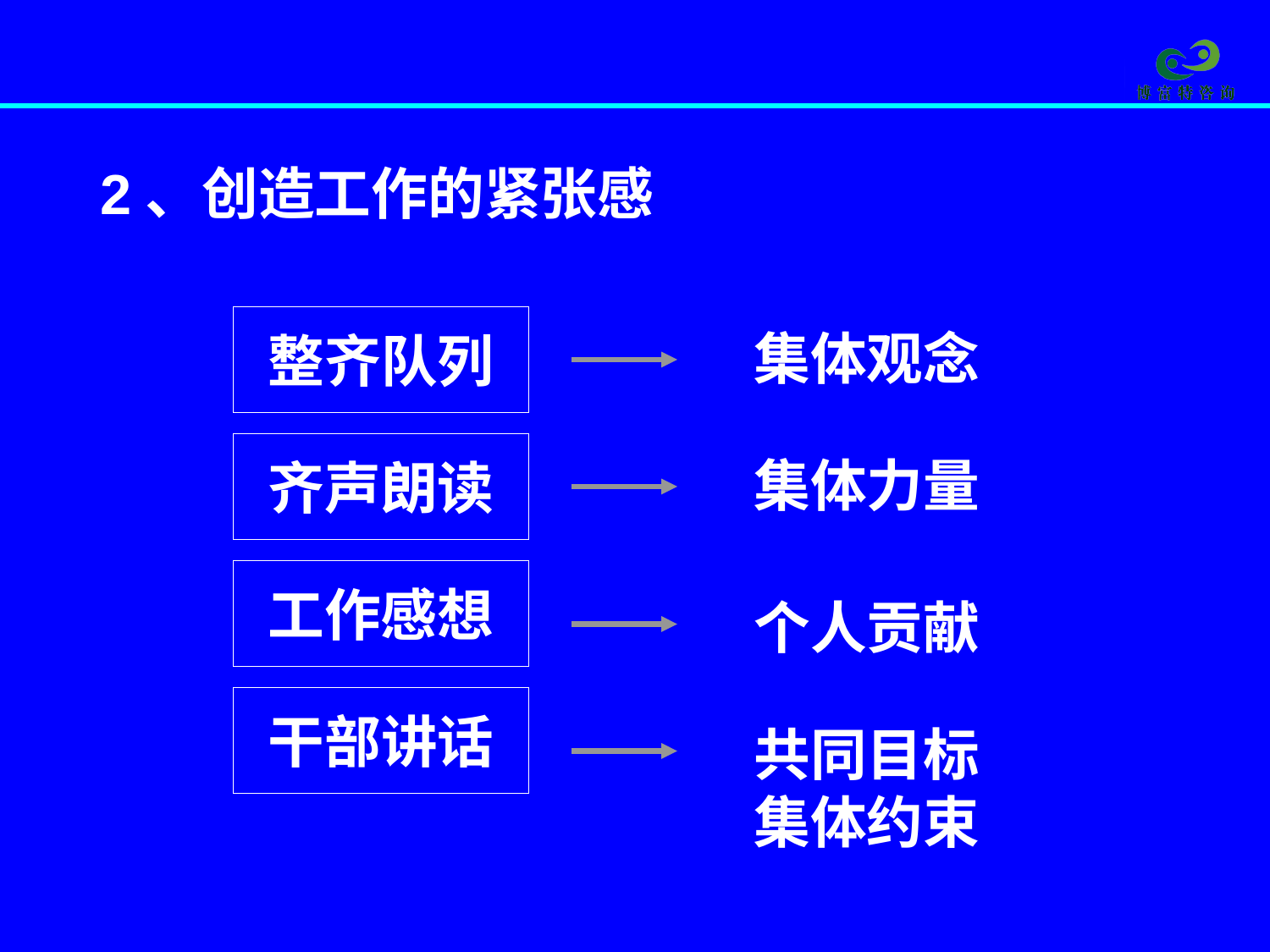

2、创造工作的紧张感
整齐队列
集体观念
齐声朗读
集体力量
工作感想
个人贡献
干部讲话
共同目标
集体约束
#